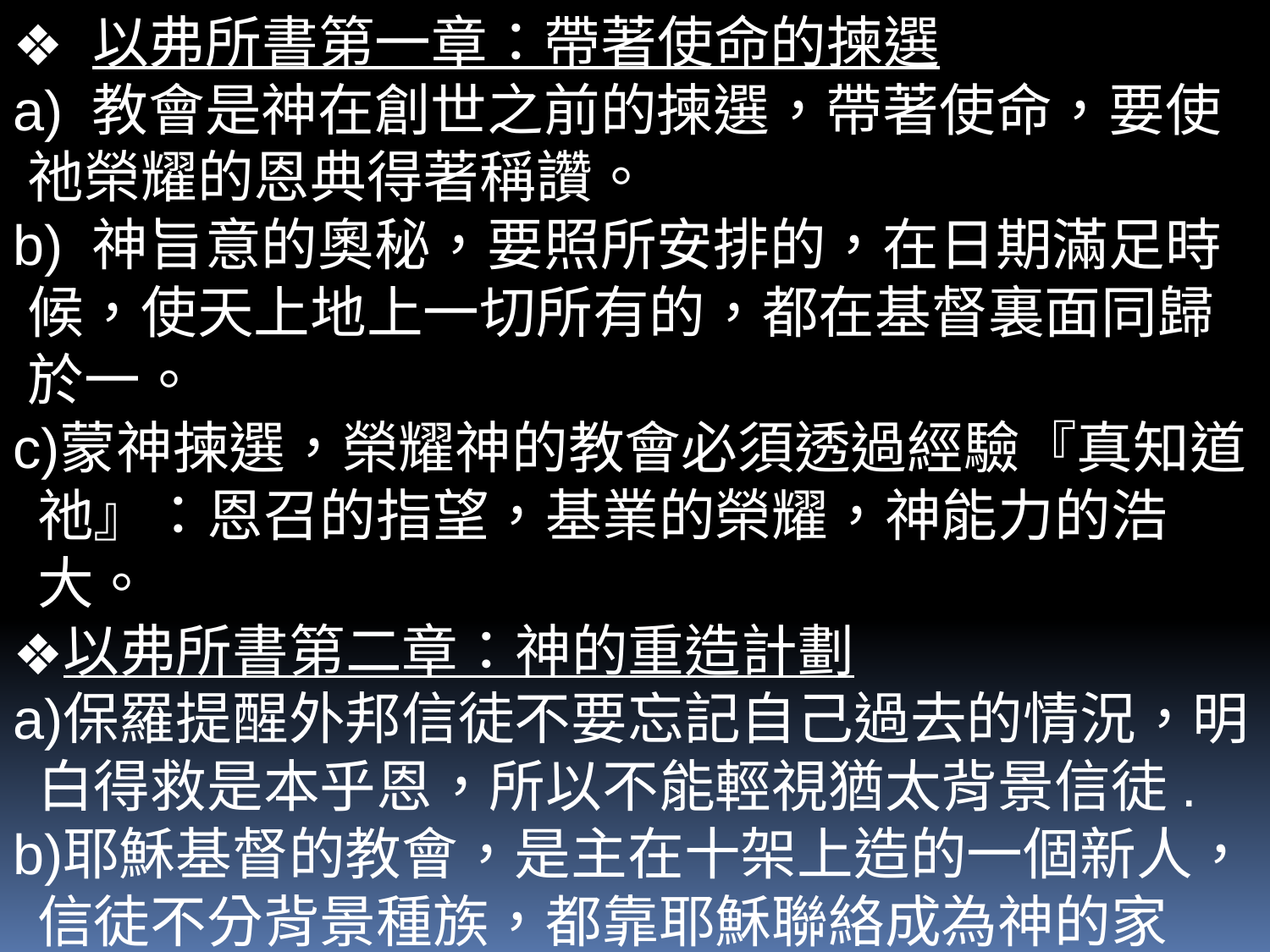

以弗所書第一章：帶著使命的揀選
 教會是神在創世之前的揀選，帶著使命，要使祂榮耀的恩典得著稱讚。
 神旨意的奧秘，要照所安排的，在日期滿足時候，使天上地上一切所有的，都在基督裏面同歸於一。
蒙神揀選，榮耀神的教會必須透過經驗『真知道祂』：恩召的指望，基業的榮耀，神能力的浩大。
以弗所書第二章：神的重造計劃
保羅提醒外邦信徒不要忘記自己過去的情況，明白得救是本乎恩，所以不能輕視猶太背景信徒.
耶穌基督的教會，是主在十架上造的一個新人，信徒不分背景種族，都靠耶穌聯絡成為神的家人，彼此聯絡得合式，同被建造，漸漸成為主的聖殿。